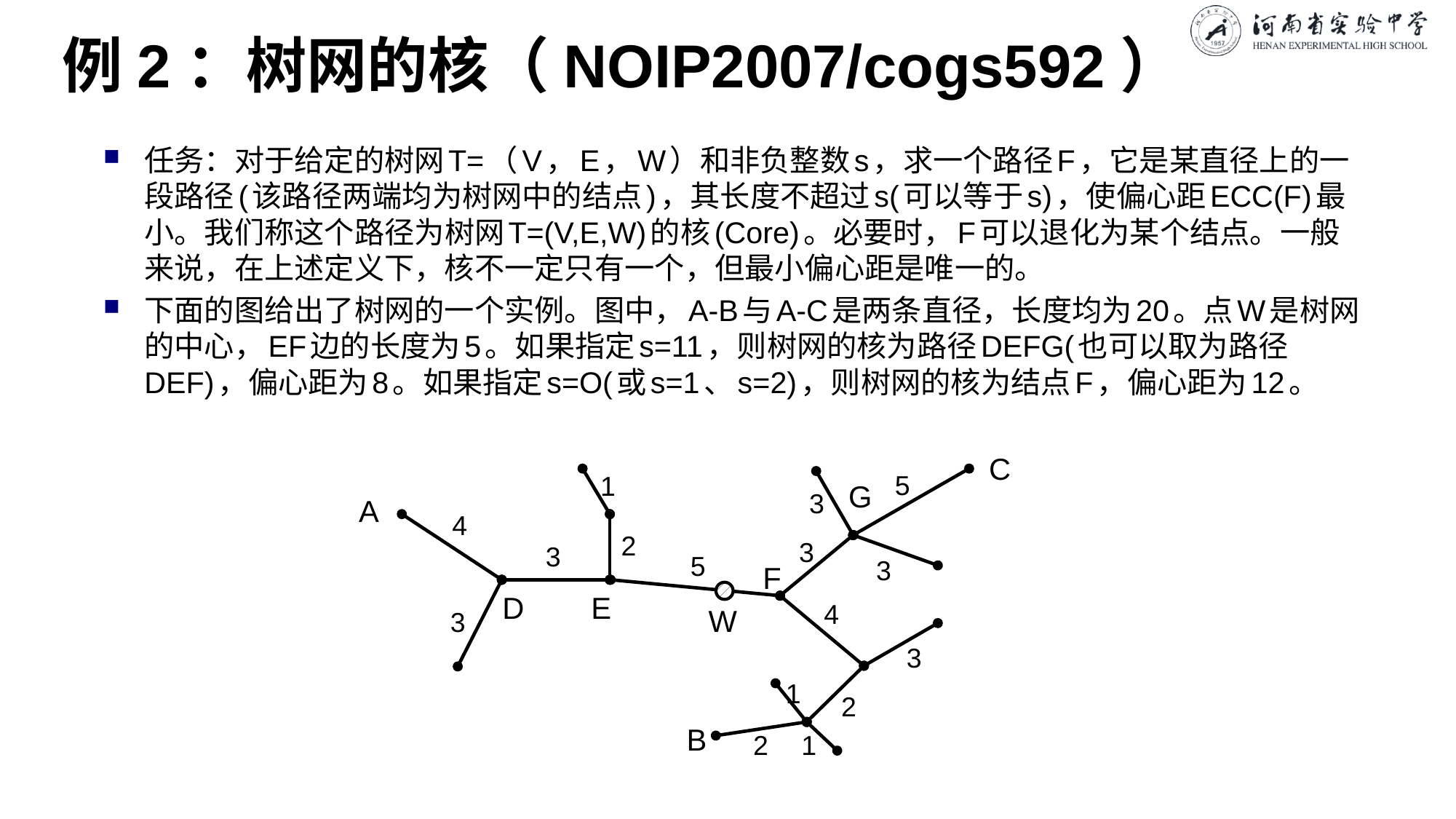

# 例2：树网的核（NOIP2007/cogs592）
任务：对于给定的树网T=（V，E，W）和非负整数s，求一个路径F，它是某直径上的一段路径(该路径两端均为树网中的结点)，其长度不超过s(可以等于s)，使偏心距ECC(F)最小。我们称这个路径为树网T=(V,E,W)的核(Core)。必要时，F可以退化为某个结点。一般来说，在上述定义下，核不一定只有一个，但最小偏心距是唯一的。
下面的图给出了树网的一个实例。图中，A-B与A-C是两条直径，长度均为20。点W是树网的中心，EF边的长度为5。如果指定s=11，则树网的核为路径DEFG(也可以取为路径DEF)，偏心距为8。如果指定s=O(或s=1、s=2)，则树网的核为结点F，偏心距为12。

C
5
1
G
3
A
4
2
3
3
5
3
F

D
E
4
W
3
3
1
2
B
1
2